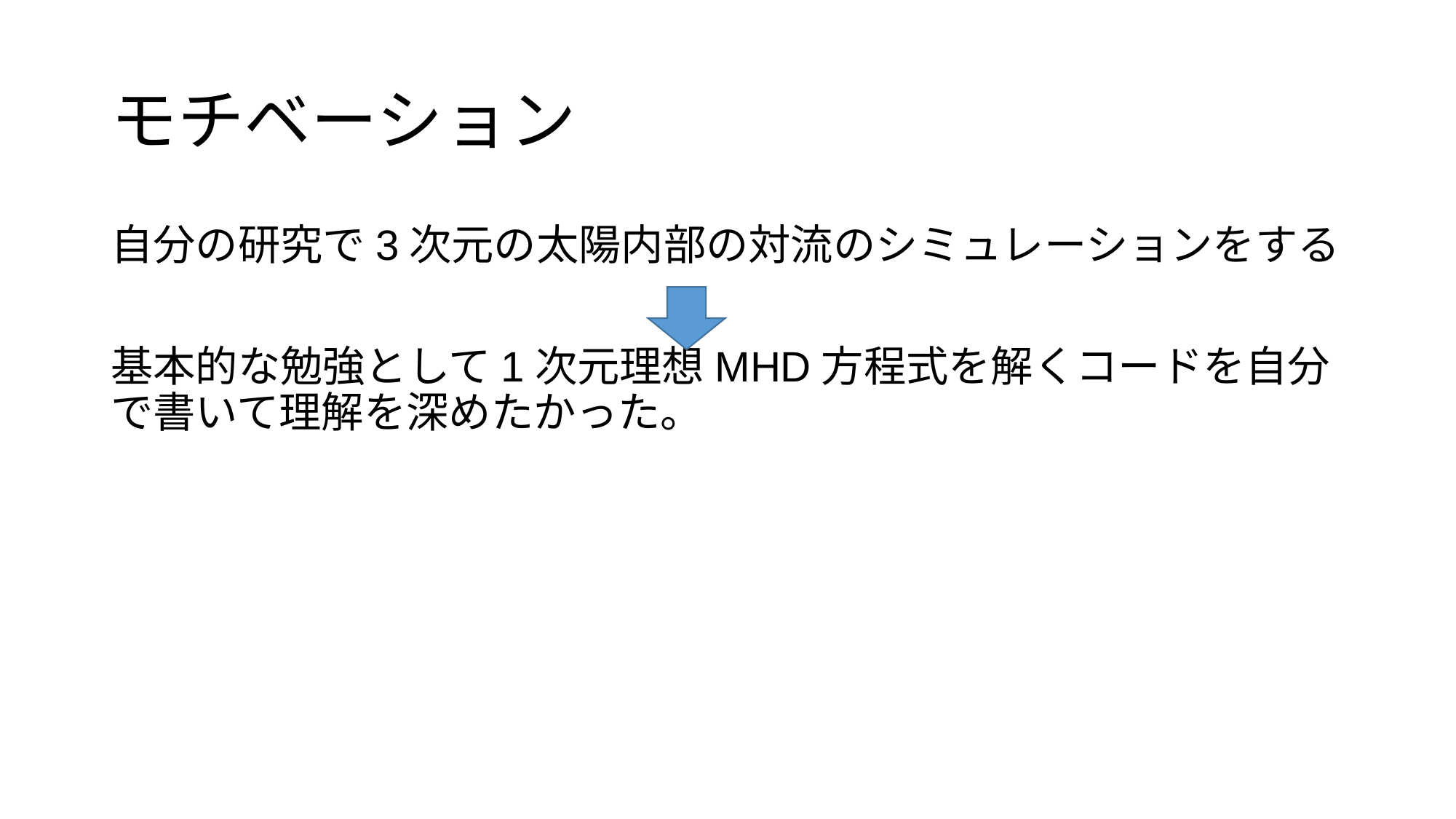

# モチベーション
自分の研究で3次元の太陽内部の対流のシミュレーションをする

基本的な勉強として1次元理想MHD方程式を解くコードを自分で書いて理解を深めたかった。